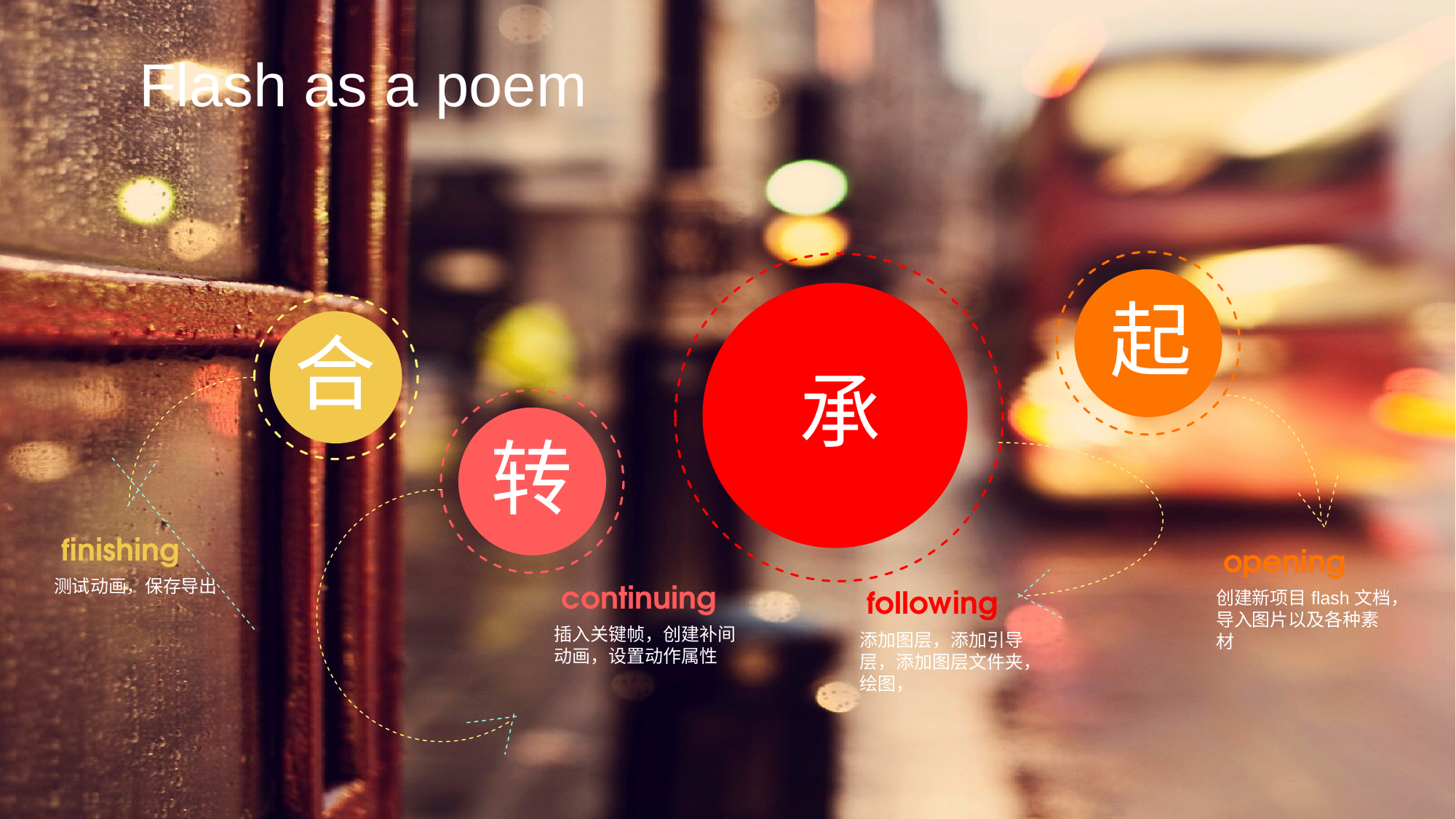

Flash as a poem

起

承

合

转

finishing
opening
测试动画，保存导出
continuing
following
创建新项目flash文档，
导入图片以及各种素材

插入关键帧，创建补间动画，设置动作属性

添加图层，添加引导层，添加图层文件夹，绘图，